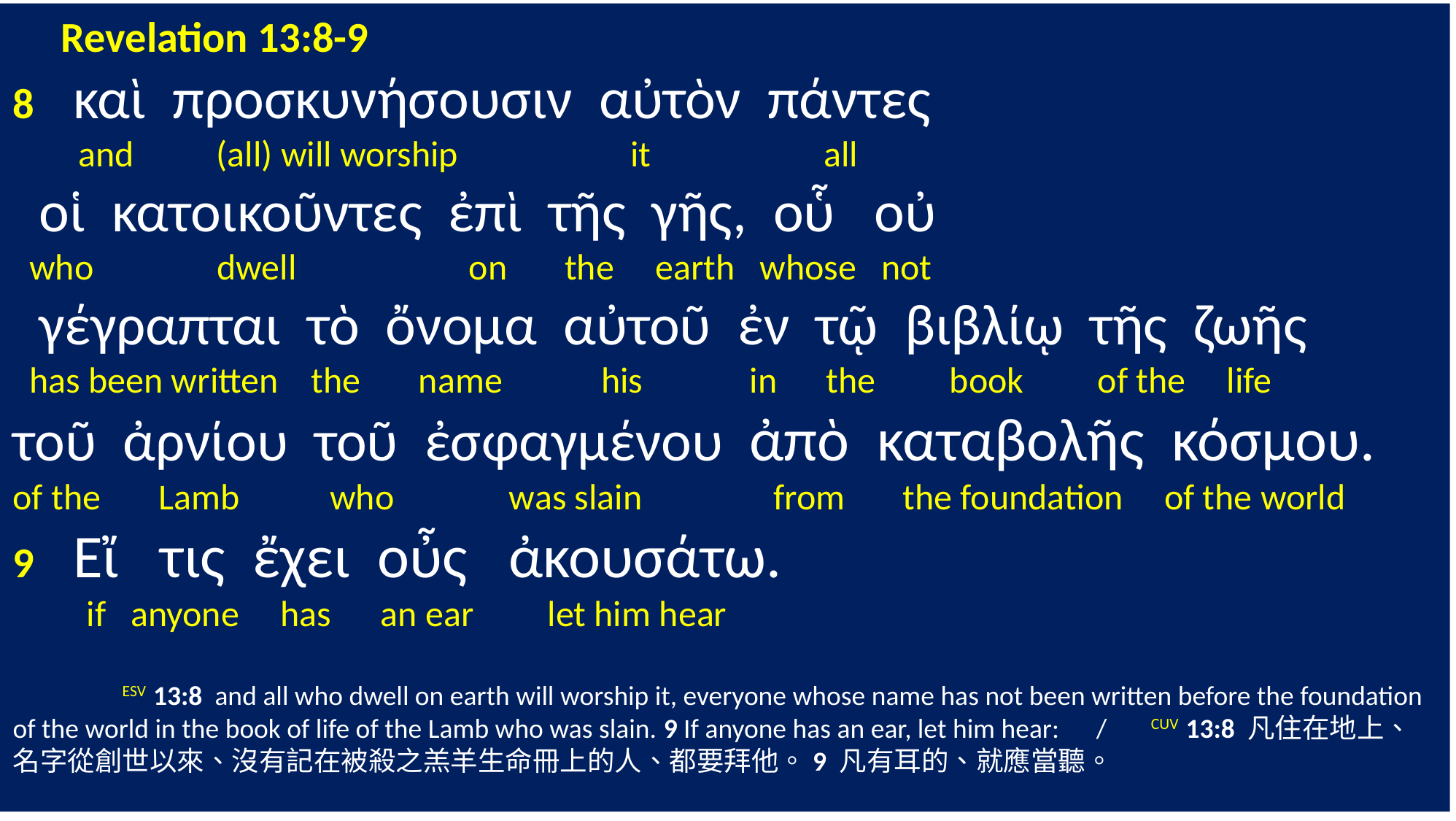

Revelation 13:8-9
8    καὶ  προσκυνήσουσιν  αὐτὸν  πάντες
        and          (all) will worship                     it                     all
  οἱ  κατοικοῦντες  ἐπὶ  τῆς  γῆς,  οὗ   οὐ
  who               dwell                     on       the     earth   whose   not
  γέγραπται  τὸ  ὄνομα  αὐτοῦ  ἐν  τῷ  βιβλίῳ  τῆς  ζωῆς
  has been written    the       name            his             in      the         book         of the     life
τοῦ  ἀρνίου  τοῦ  ἐσφαγμένου  ἀπὸ  καταβολῆς  κόσμου.
of the       Lamb           who              was slain                from       the foundation     of the world
9    Εἴ   τις  ἔχει  οὖς   ἀκουσάτω.
         if   anyone     has      an ear         let him hear

	ESV  13:8  and all who dwell on earth will worship it, everyone whose name has not been written before the foundation of the world in the book of life of the Lamb who was slain. 9 If anyone has an ear, let him hear:      /       CUV  13:8 凡住在地上、名字從創世以來、沒有記在被殺之羔羊生命冊上的人、都要拜他。9 凡有耳的、就應當聽。